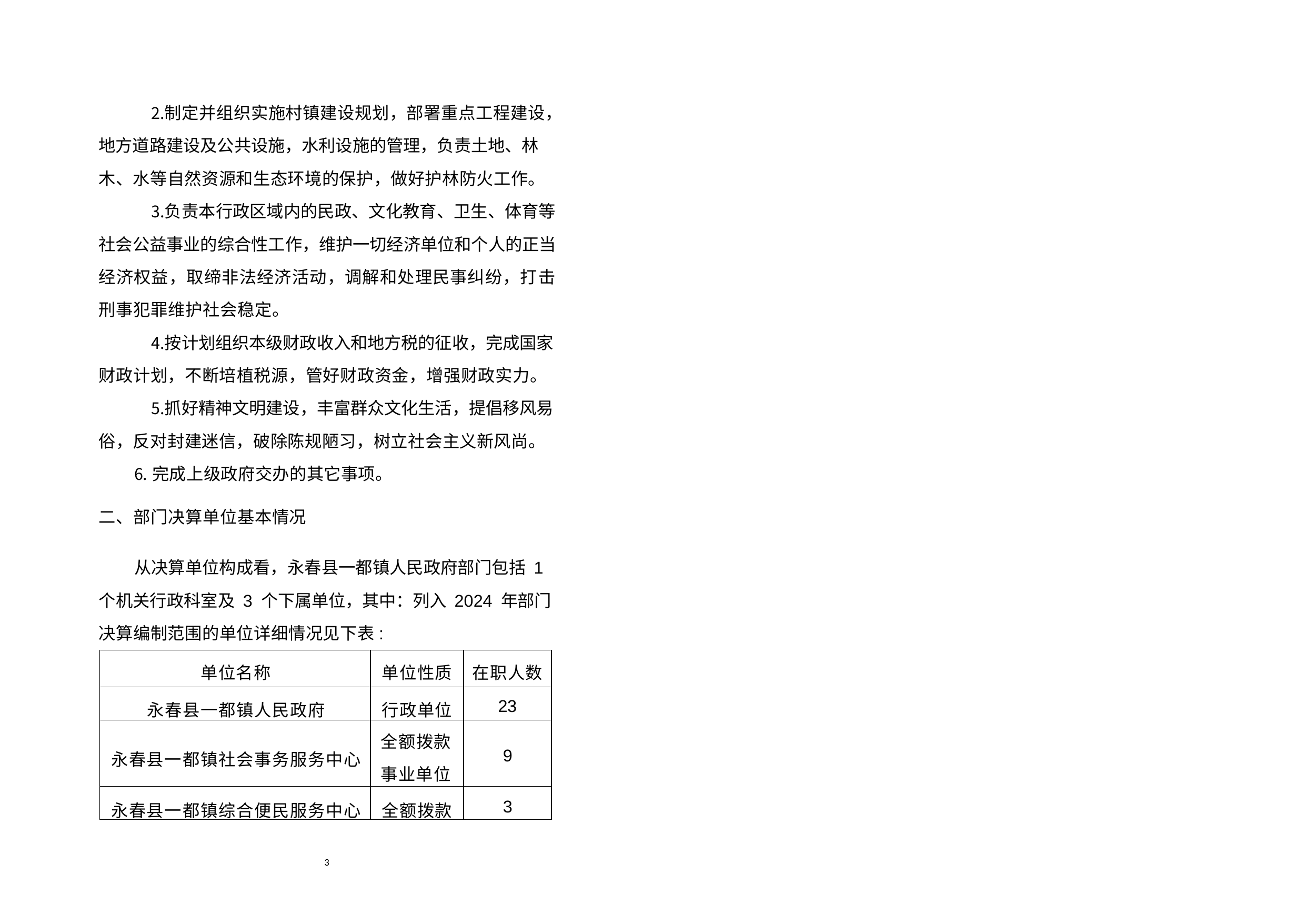

制定并组织实施村镇建设规划，部署重点工程建设，地方道路建设及公共设施，水利设施的管理，负责土地、林木、水等自然资源和生态环境的保护，做好护林防火工作。
负责本行政区域内的民政、文化教育、卫生、体育等社会公益事业的综合性工作，维护一切经济单位和个人的正当经济权益，取缔非法经济活动，调解和处理民事纠纷，打击刑事犯罪维护社会稳定。
按计划组织本级财政收入和地方税的征收，完成国家财政计划，不断培植税源，管好财政资金，增强财政实力。
抓好精神文明建设，丰富群众文化生活，提倡移风易俗，反对封建迷信，破除陈规陋习，树立社会主义新风尚。
完成上级政府交办的其它事项。

二、部门决算单位基本情况

从决算单位构成看，永春县一都镇人民政府部门包括 1
个机关行政科室及 3 个下属单位，其中：列入 2024 年部门决算编制范围的单位详细情况见下表:
| 单位名称 | 单位性质 | 在职人数 |
| --- | --- | --- |
| 永春县一都镇人民政府 | 行政单位 | 23 |
| 永春县一都镇社会事务服务中心 | 全额拨款事业单位 | 9 |
| 永春县一都镇综合便民服务中心 | 全额拨款 | 3 |
3